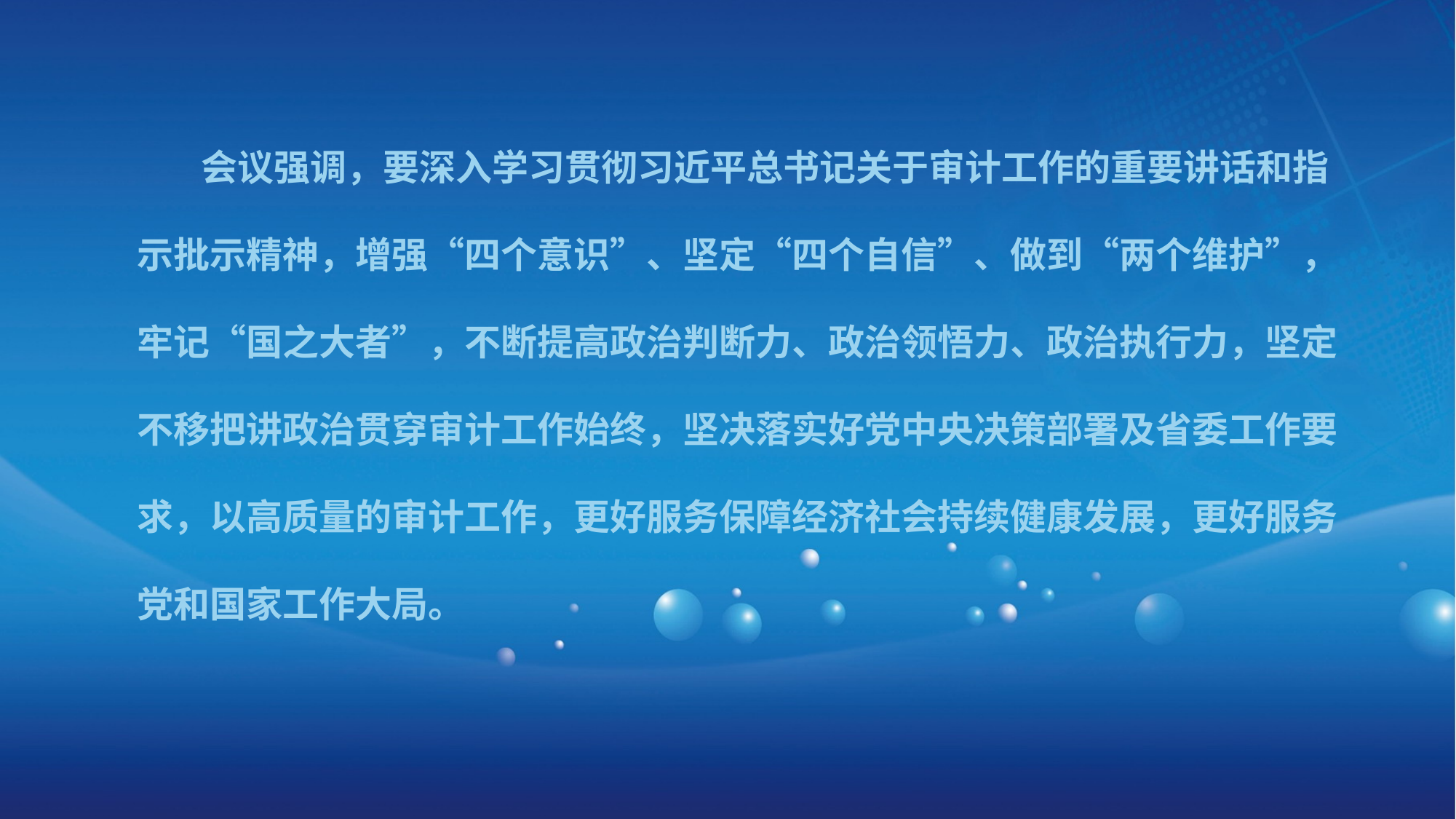

会议强调，要深入学习贯彻习近平总书记关于审计工作的重要讲话和指示批示精神，增强“四个意识”、坚定“四个自信”、做到“两个维护”，牢记“国之大者”，不断提高政治判断力、政治领悟力、政治执行力，坚定不移把讲政治贯穿审计工作始终，坚决落实好党中央决策部署及省委工作要求，以高质量的审计工作，更好服务保障经济社会持续健康发展，更好服务党和国家工作大局。